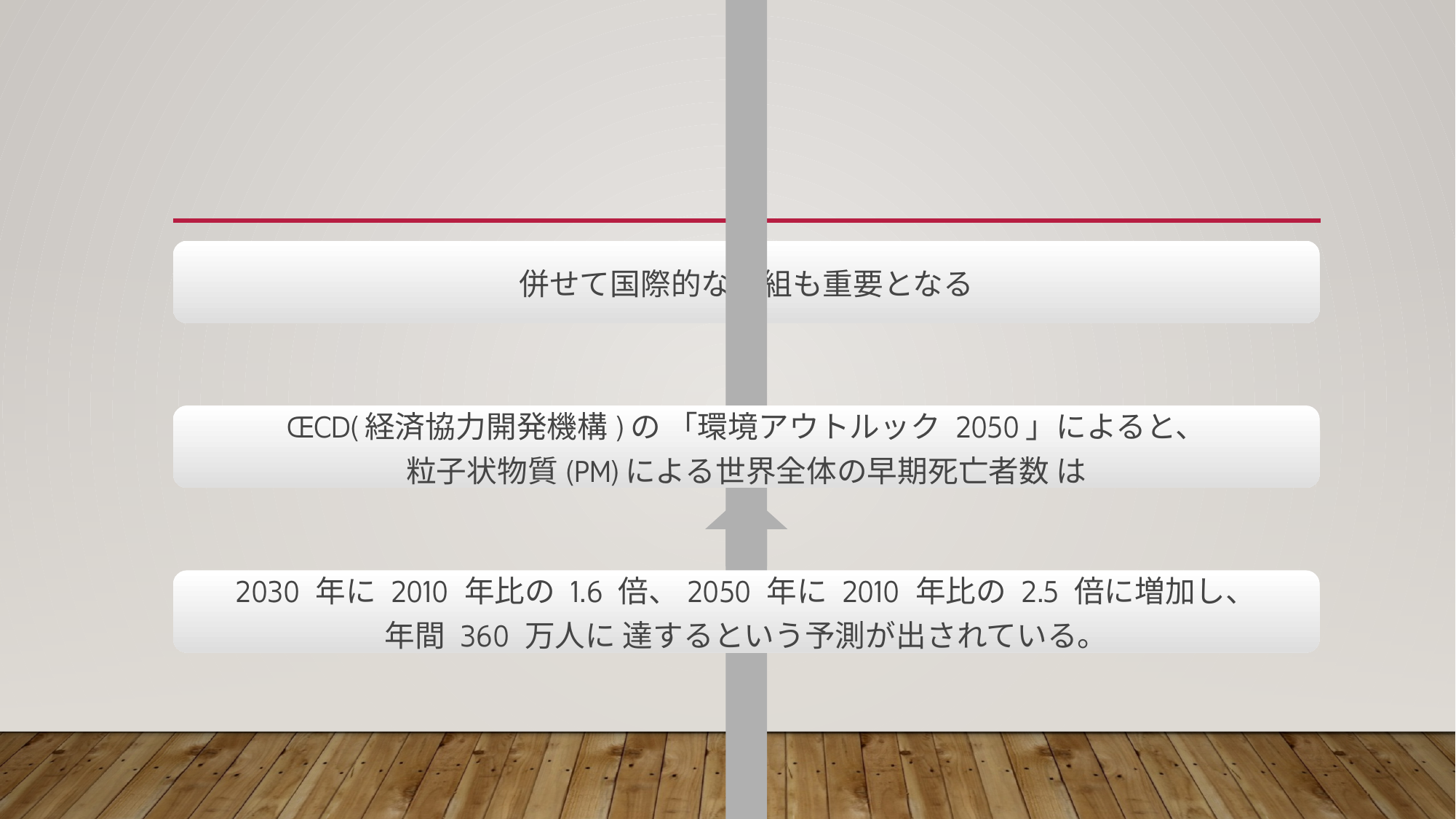

#
併せて国際的な取組も重要となる
OECD(経済協力開発機構)の 「環境アウトルック 2050」によると、
粒子状物質(PM)による世界全体の早期死亡者数 は
2030 年に 2010 年比の 1.6 倍、2050 年に 2010 年比の 2.5 倍に増加し、
年間 360 万人に 達するという予測が出されている。